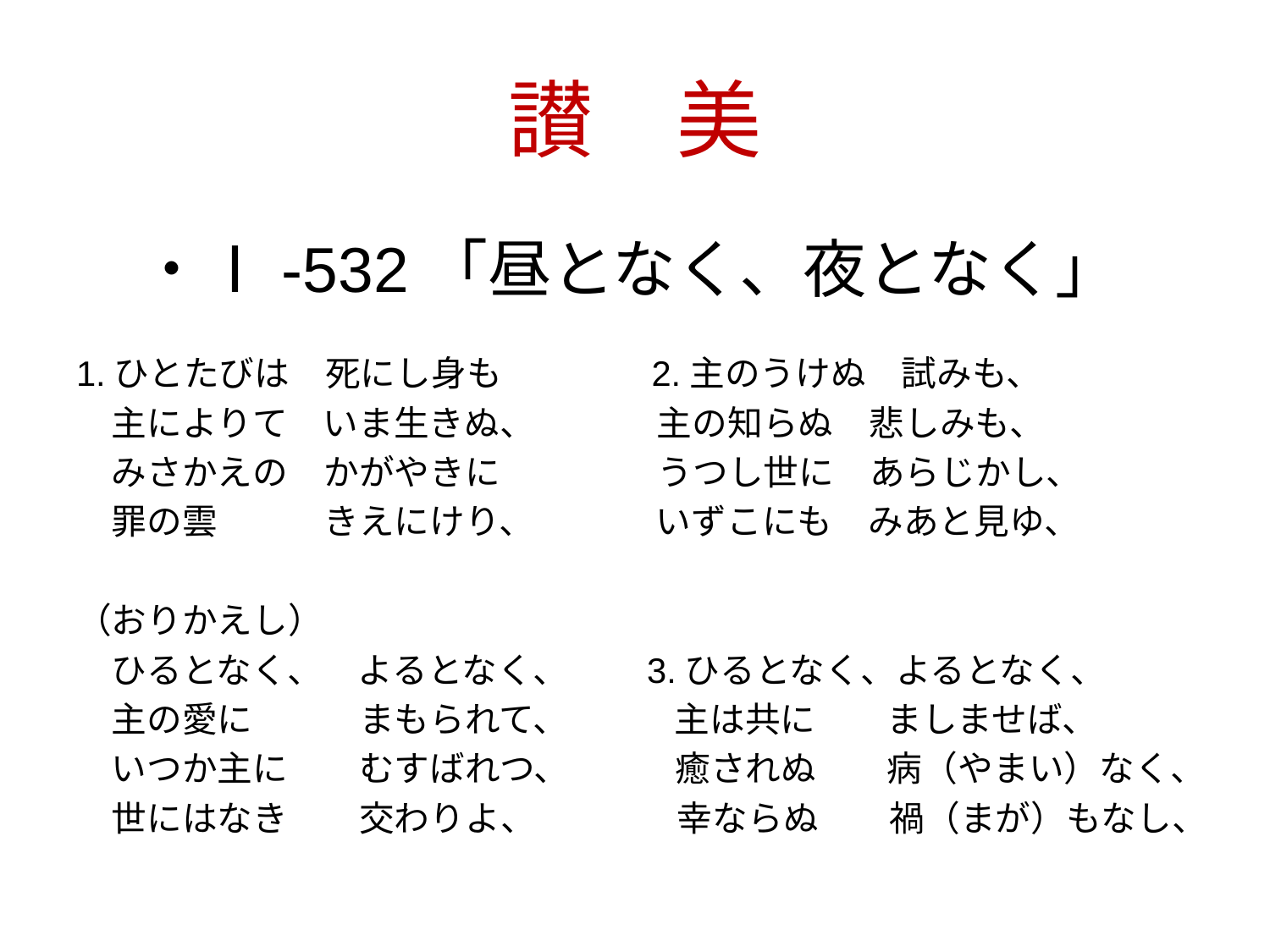

# 讃　美
　・Ⅰ-532「昼となく、夜となく」

1.ひとたびは　死にし身も　　　　2.主のうけぬ　試みも、
　主によりて　いま生きぬ、　　　  主の知らぬ　悲しみも、
　みさかえの　かがやきに　　　　  うつし世に　あらじかし、
　罪の雲　　　きえにけり、　　　  いずこにも　みあと見ゆ、

（おりかえし）
　ひるとなく、　よるとなく、　　3.ひるとなく、よるとなく、
　主の愛に　　　まもられて、　　　主は共に　　ましませば、
　いつか主に　　むすばれつ、　　　癒されぬ　　病（やまい）なく、
　世にはなき　　交わりよ、　　　　幸ならぬ　　禍（まが）もなし、